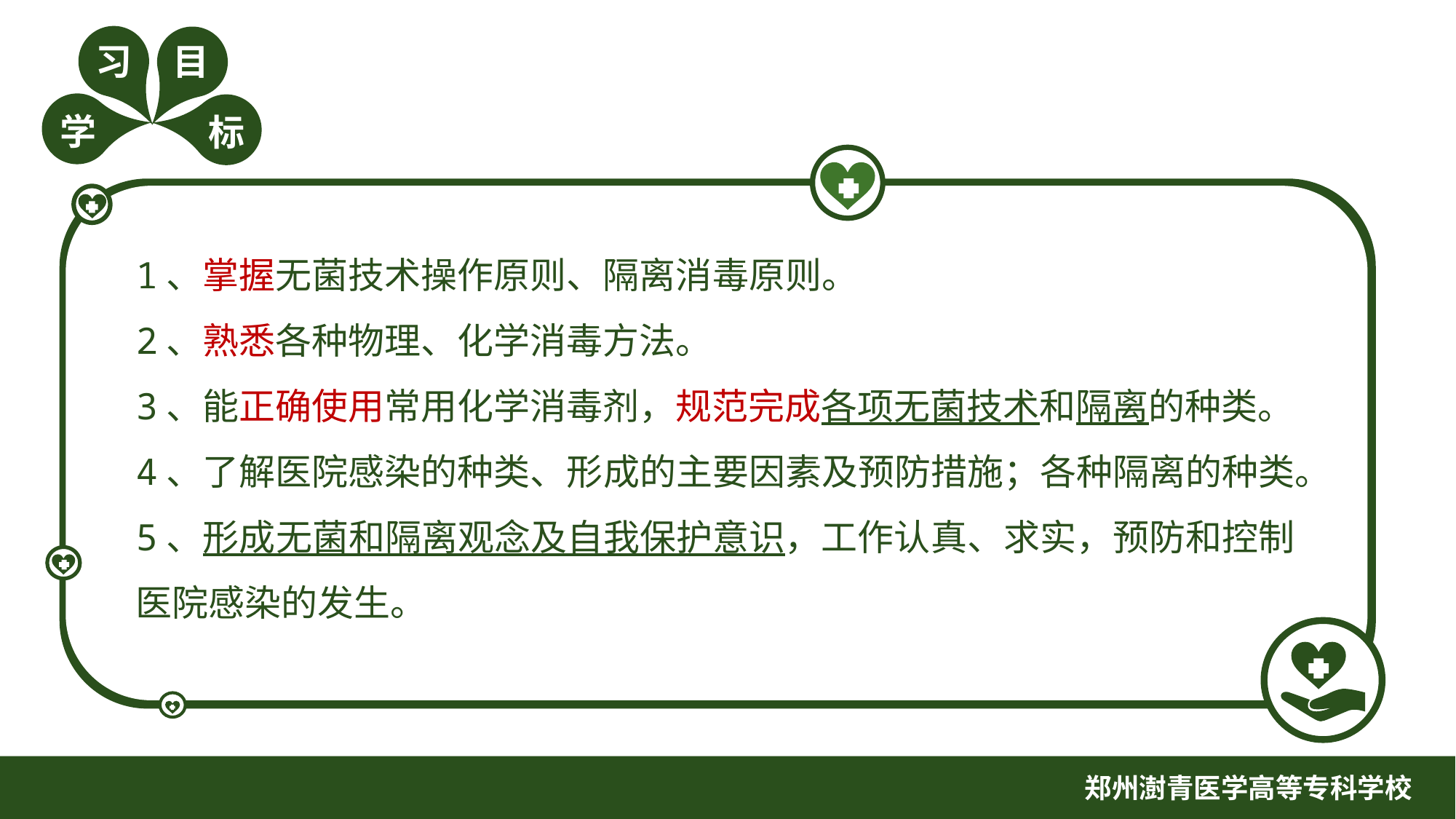

1、掌握无菌技术操作原则、隔离消毒原则。
2、熟悉各种物理、化学消毒方法。
3、能正确使用常用化学消毒剂，规范完成各项无菌技术和隔离的种类。
4、了解医院感染的种类、形成的主要因素及预防措施；各种隔离的种类。
5、形成无菌和隔离观念及自我保护意识，工作认真、求实，预防和控制医院感染的发生。
郑州澍青医学高等专科学校